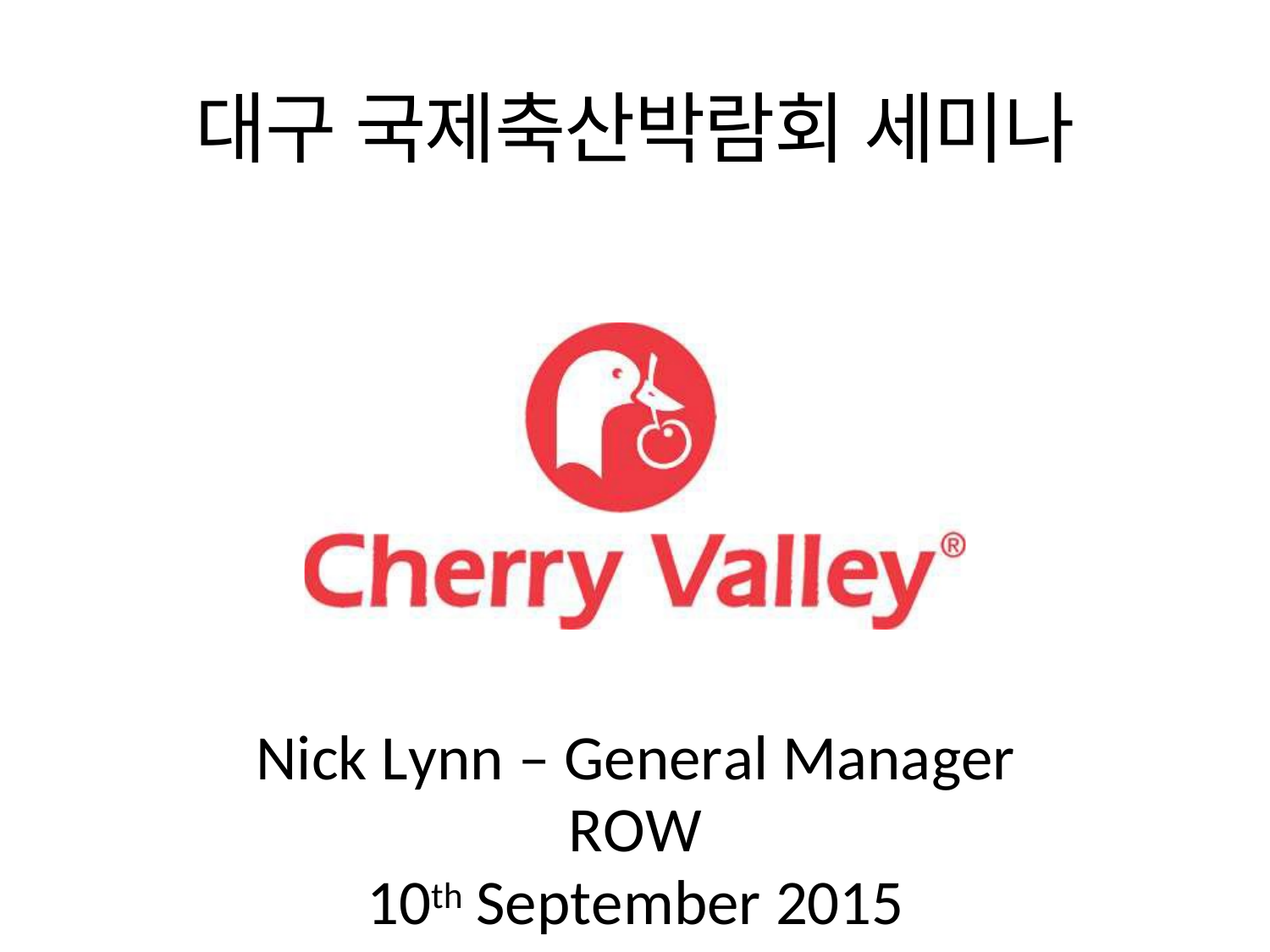

대구 국제축산박람회 세미나

Nick Lynn – General Manager ROW
10th September 2015